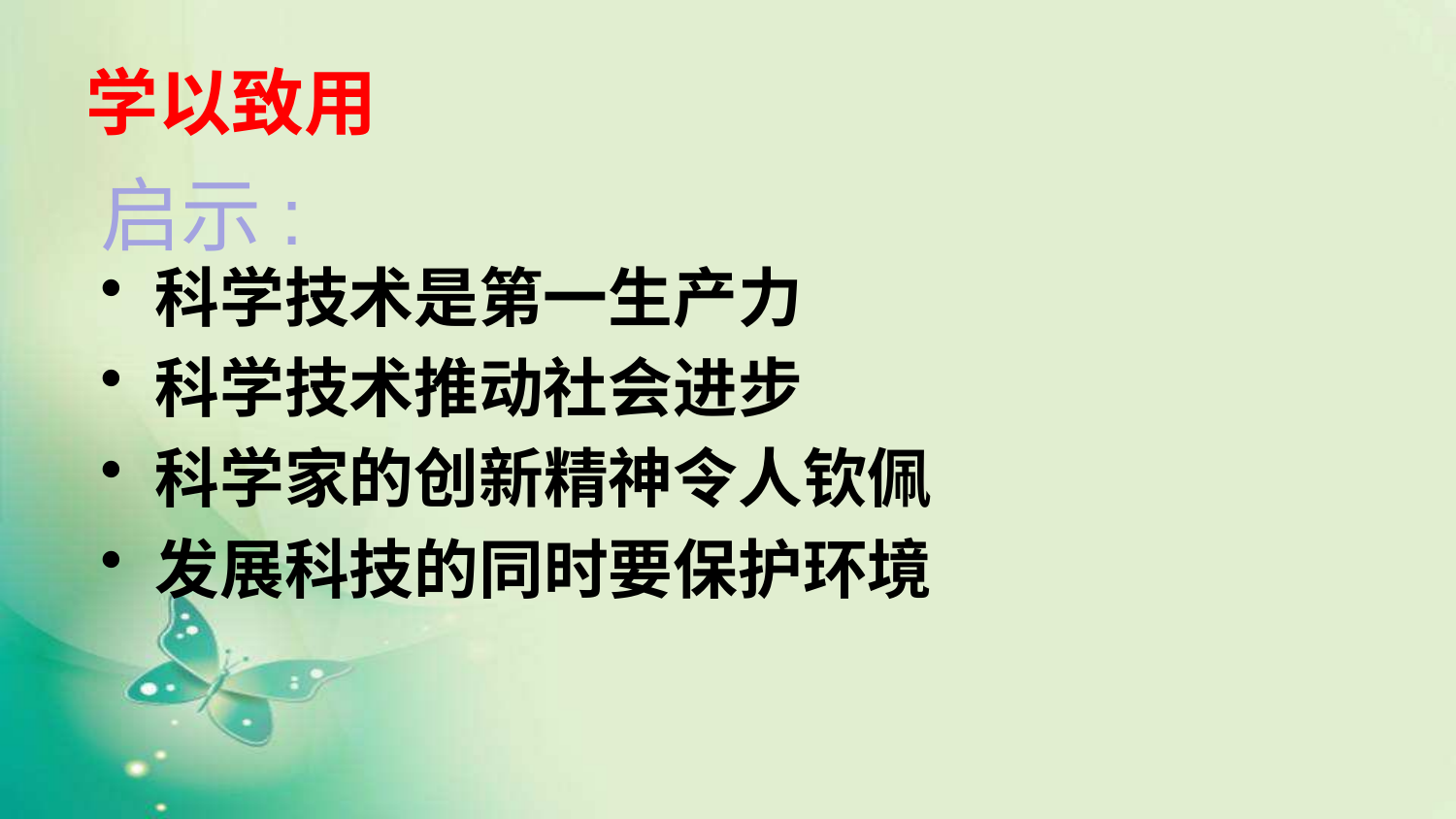

学以致用
启示:
科学技术是第一生产力
科学技术推动社会进步
科学家的创新精神令人钦佩
发展科技的同时要保护环境